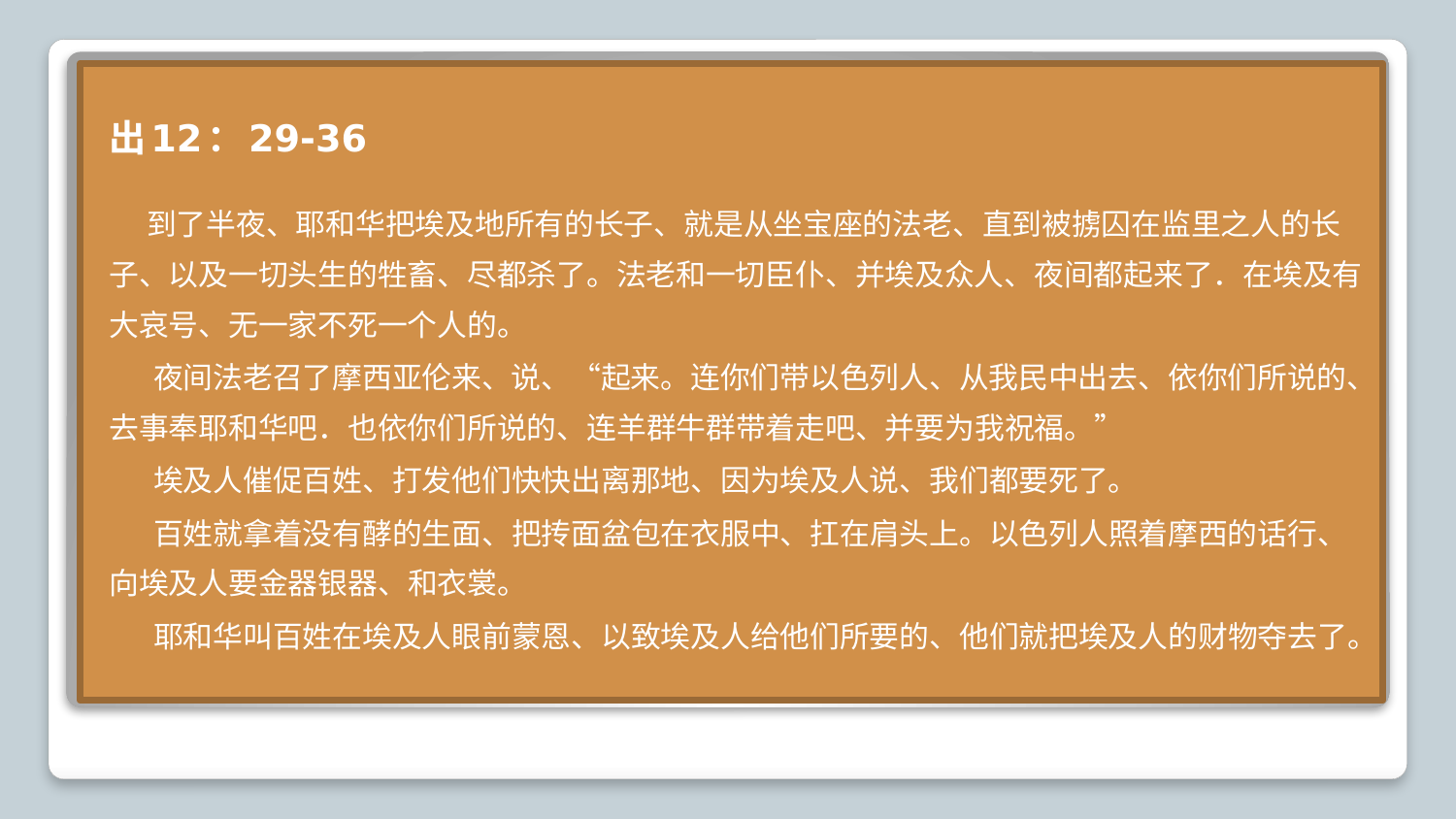

出12：29-36

     到了半夜、耶和华把埃及地所有的长子、就是从坐宝座的法老、直到被掳囚在监里之人的长子、以及一切头生的牲畜、尽都杀了。法老和一切臣仆、并埃及众人、夜间都起来了．在埃及有大哀号、无一家不死一个人的。
      夜间法老召了摩西亚伦来、说、“起来。连你们带以色列人、从我民中出去、依你们所说的、去事奉耶和华吧．也依你们所说的、连羊群牛群带着走吧、并要为我祝福。”
      埃及人催促百姓、打发他们快快出离那地、因为埃及人说、我们都要死了。
      百姓就拿着没有酵的生面、把抟面盆包在衣服中、扛在肩头上。以色列人照着摩西的话行、向埃及人要金器银器、和衣裳。
      耶和华叫百姓在埃及人眼前蒙恩、以致埃及人给他们所要的、他们就把埃及人的财物夺去了。